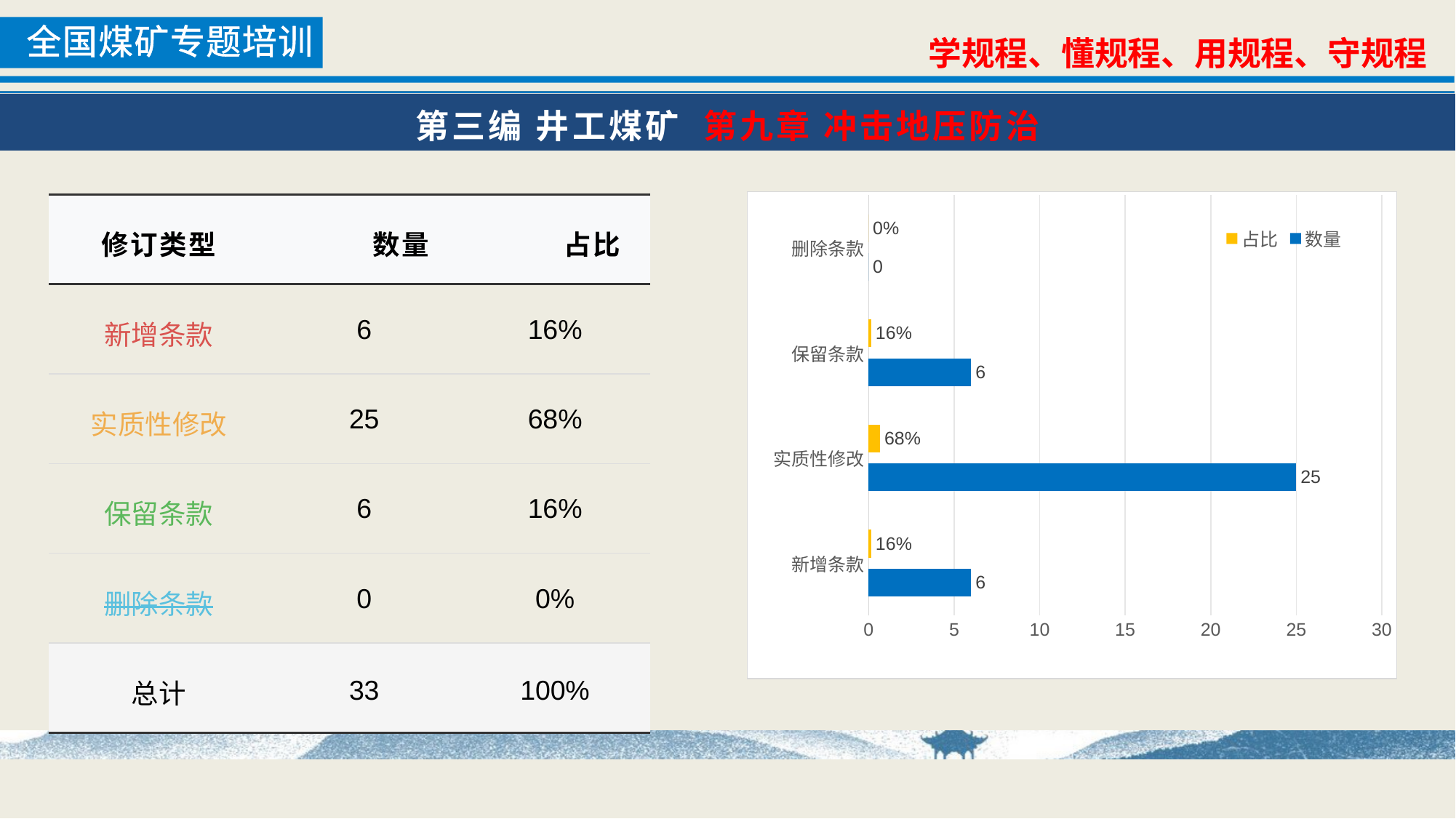

第三编 井工煤矿  第九章 冲击地压防治

### Chart

| Category | 数量 | 占比 |
|---|---|---|
| 新增条款 | 6.0 | 0.162162162162162 |
| 实质性修改 | 25.0 | 0.675675675675676 |
| 保留条款 | 6.0 | 0.162162162162162 |
| 删除条款 | 0.0 | 0.0 |
| 修订类型 | 数量 | 占比 |
| --- | --- | --- |
| 新增条款 | 6 | 16% |
| 实质性修改 | 25 | 68% |
| 保留条款 | 6 | 16% |
| 删除条款 | 0 | 0% |
| 总计 | 33 | 100% |
33